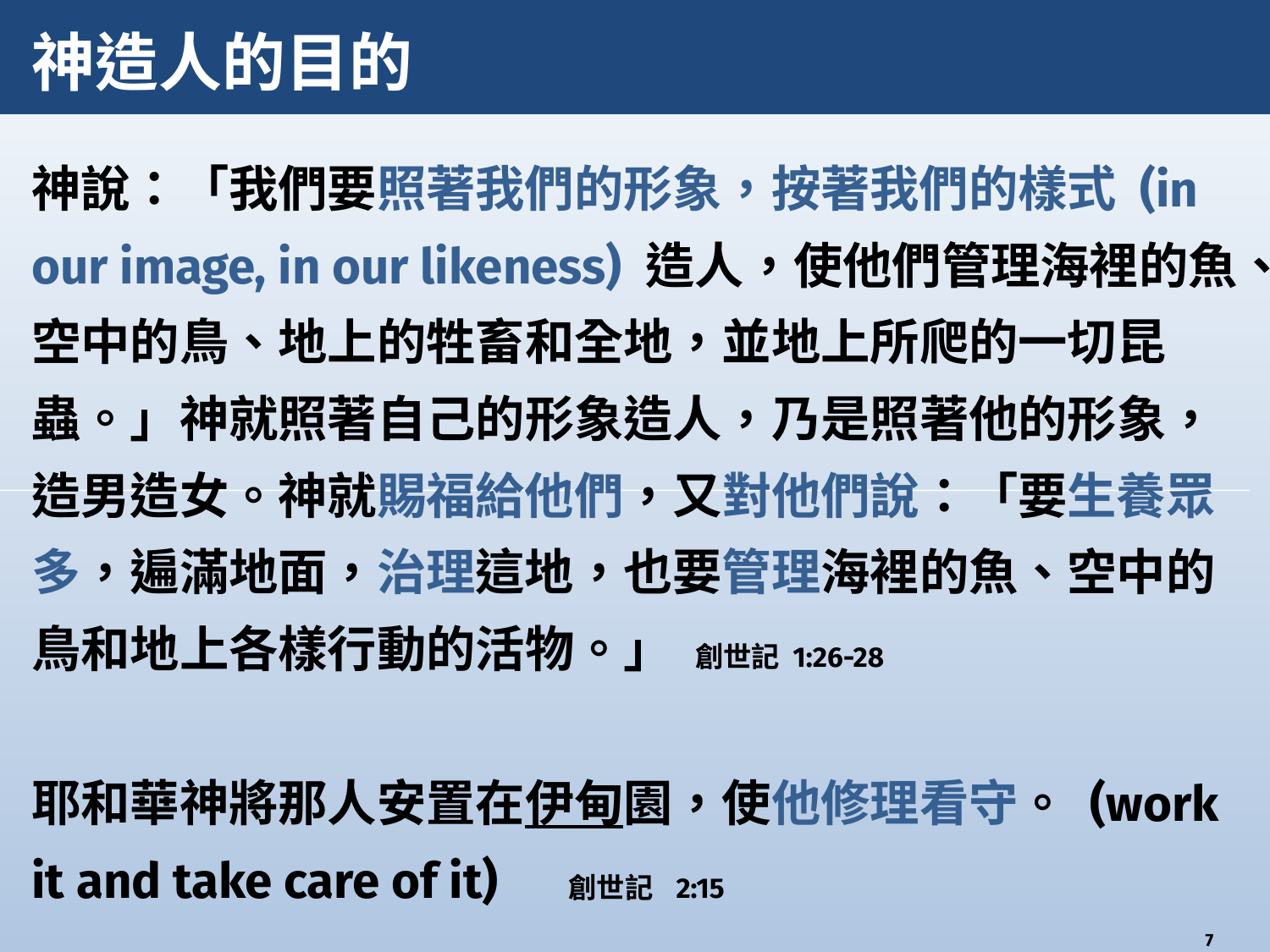

# 神造人的目的
神說：「我們要照著我們的形象，按著我們的樣式 (in our image, in our likeness) 造人，使他們管理海裡的魚、空中的鳥、地上的牲畜和全地，並地上所爬的一切昆蟲。」神就照著自己的形象造人，乃是照著他的形象，造男造女。神就賜福給他們，又對他們說：「要生養眾多，遍滿地面，治理這地，也要管理海裡的魚、空中的鳥和地上各樣行動的活物。」  創世記 1:26-28

耶和華神將那人安置在伊甸園，使他修理看守。 (work it and take care of it)     創世記 2:15